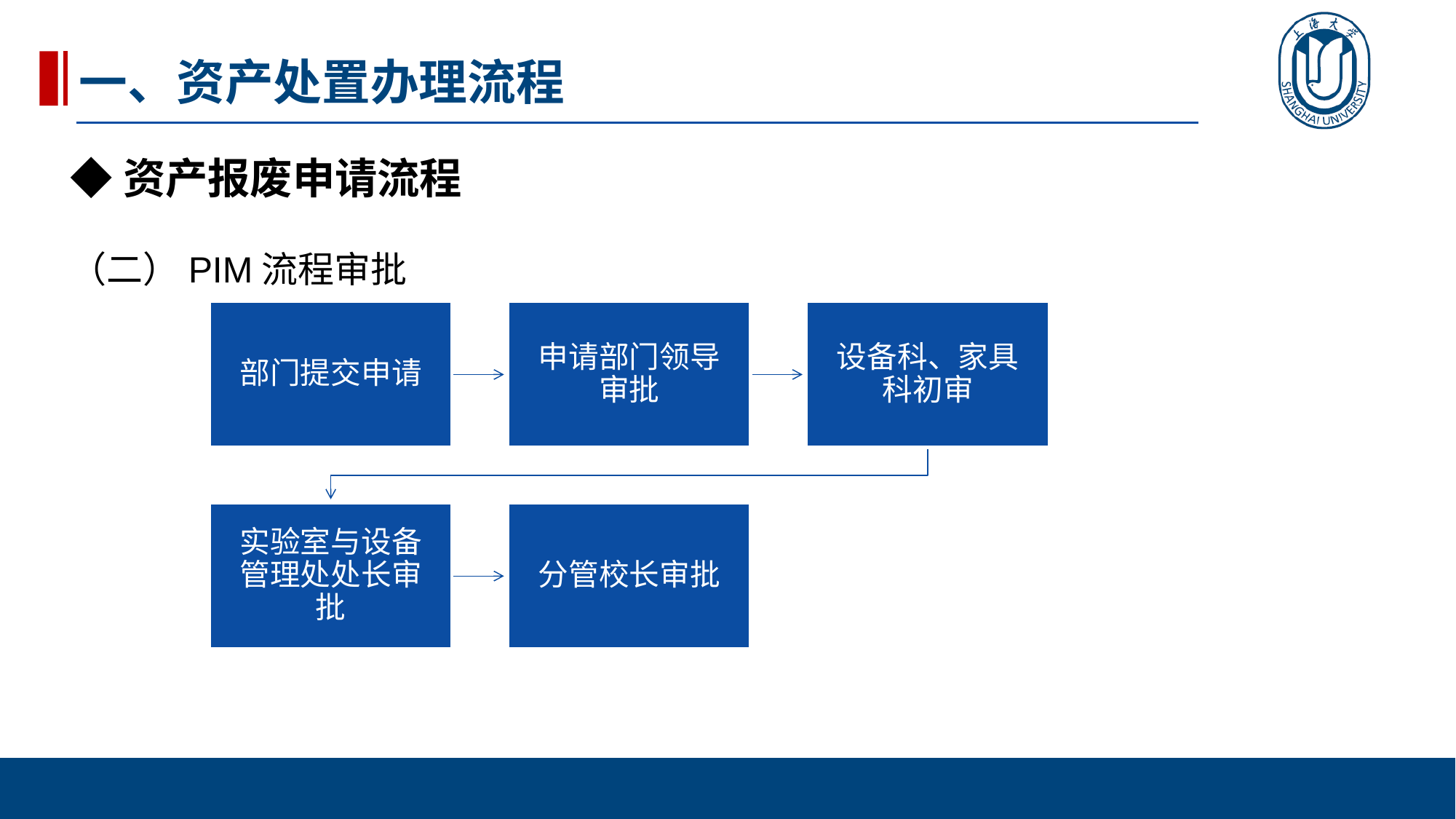

一、资产处置办理流程
◆资产报废申请流程

（二）PIM流程审批

部门提交申请

申请部门领导审批

设备科、家具科初审

实验室与设备管理处处长审批
分管校长审批